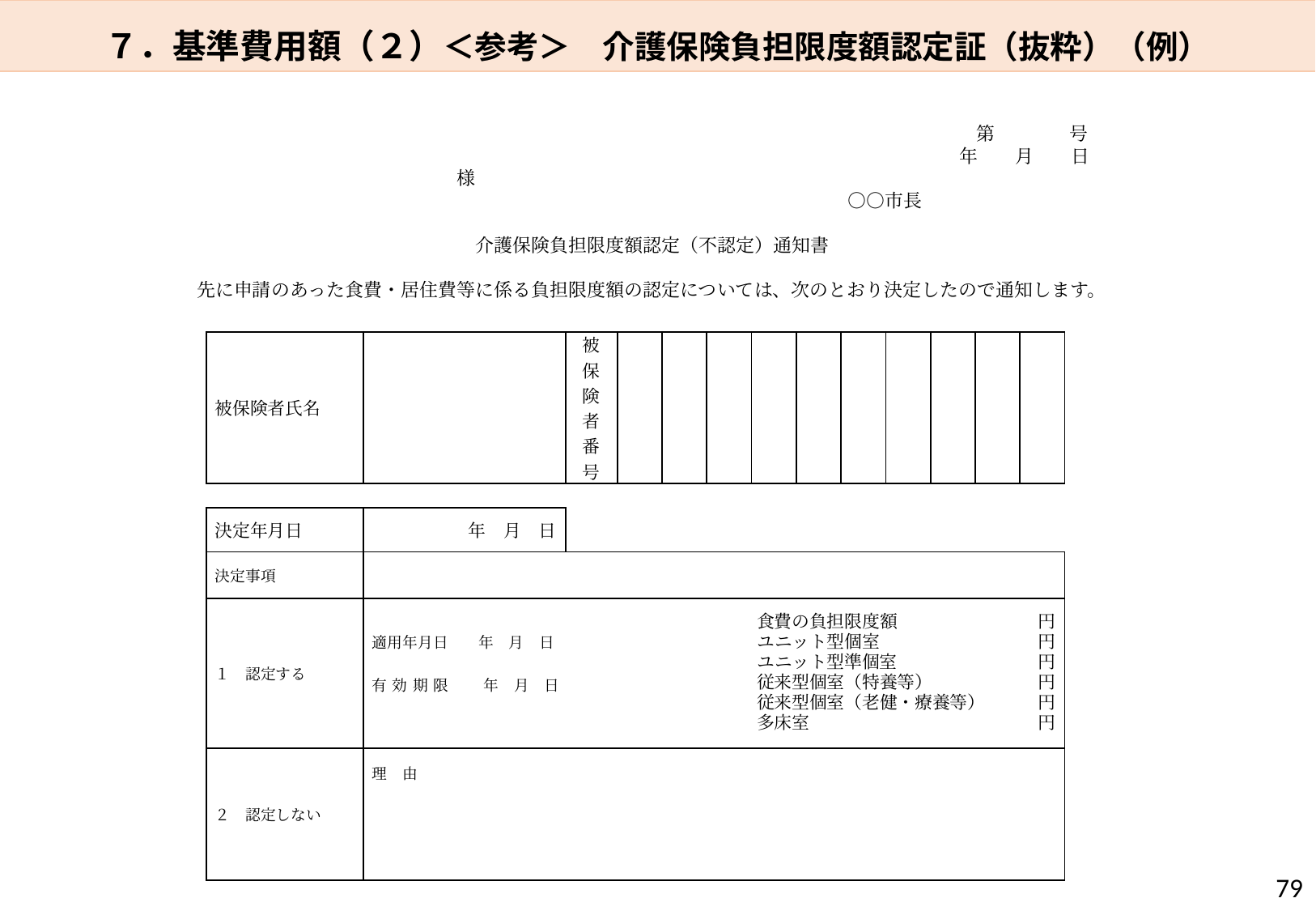

７．基準費用額（２）＜参考＞　介護保険負担限度額認定証（抜粋）（例）
　　　　　　　　　　　　　　　　　　　　　　　　　　　　　　　　　　　　　　　　　　　　　　　　　第　　　　号
　　　　　　　　　　　　　　　　　　　　　　　　　　　　　　　　　　　　　　　　　　　　年　　月　　日
　　　　　　　　　　　　　　　　　様
　　　　　　　　　　　　　　　　　　　　　　　　　　　　　　　　　　　　　　○○市長

　　　　　　　　　　　　　　　　　　介護保険負担限度額認定（不認定）通知書

　　　先に申請のあった食費・居住費等に係る負担限度額の認定については、次のとおり決定したので通知します。
| 被保険者氏名 |  | 被保険者番号 |  |  |  |  |  |  |  |  |  |  |  |
| --- | --- | --- | --- | --- | --- | --- | --- | --- | --- | --- | --- | --- | --- |
|  |  |  |  |  |  |  |  |  |  |  |  |  |  |
| 決定年月日 | 年　月　日 |  |  |  |  |  |  |  |  |  |  |  |  |
| 決定事項 |  |  |  |  |  |  |  |  |  |  |  |  |  |
| １　認定する | 適用年月日　　年　月　日   有効期限　　年　月　日 |  | 食費の負担限度額　　　　　　　　円 ユニット型個室　　　　　　　　　円 ユニット型準個室　　　　　　　　円 従来型個室（特養等）　　　　　　円 従来型個室（老健・療養等）　　　円 多床室　　　　　　　　　　　　　円 |  |  |  |  |  |  |  |  |  |  |
| ２　認定しない | 理　由 |  |  |  |  |  |  |  |  |  |  |  |  |
79